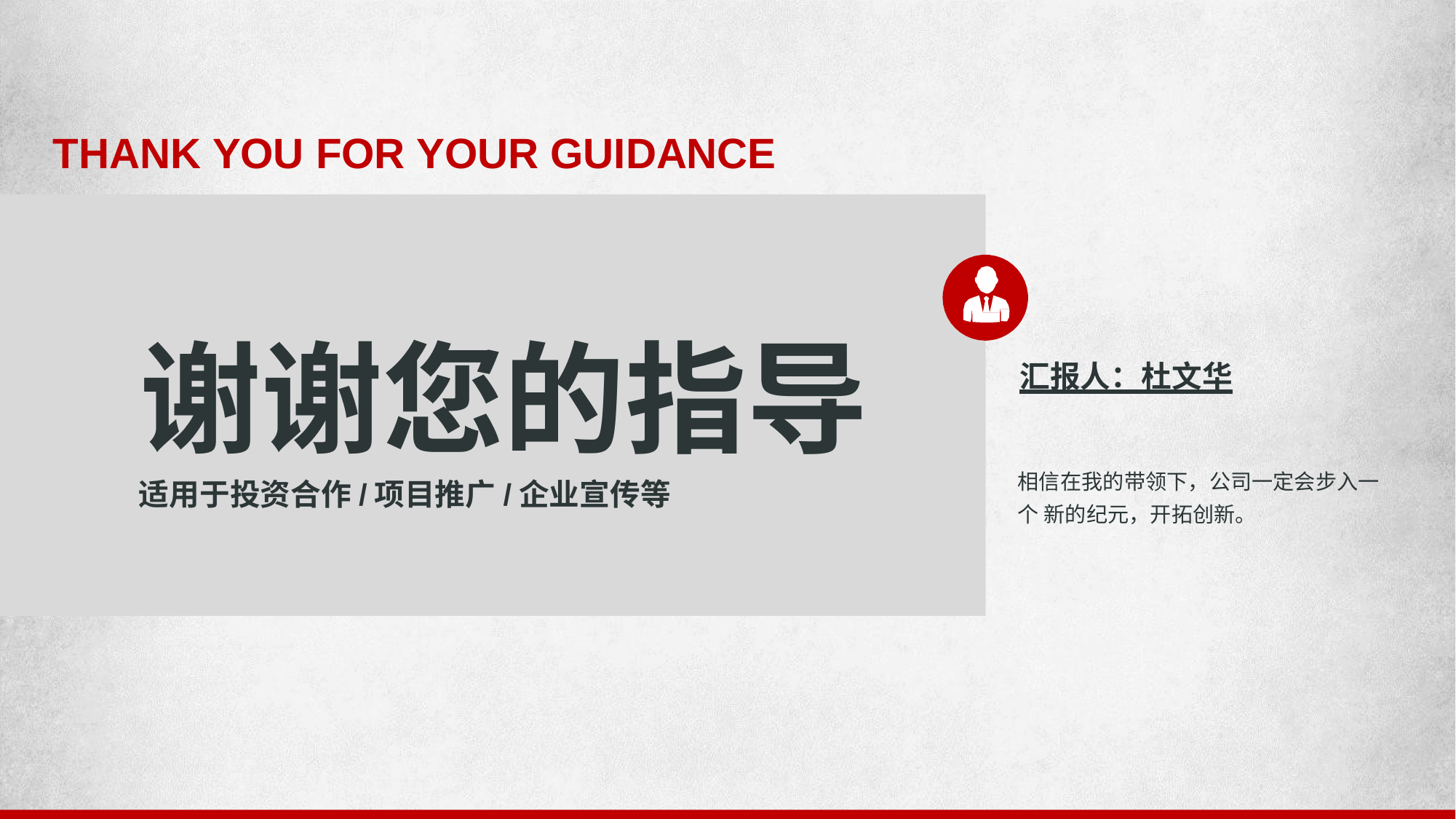

# THANK YOU FOR YOUR GUIDANCE

谢谢您的指导
适用于投资合作/项目推广/企业宣传等

汇报人：杜文华
相信在我的带领下，公司一定会步入一个 新的纪元，开拓创新。